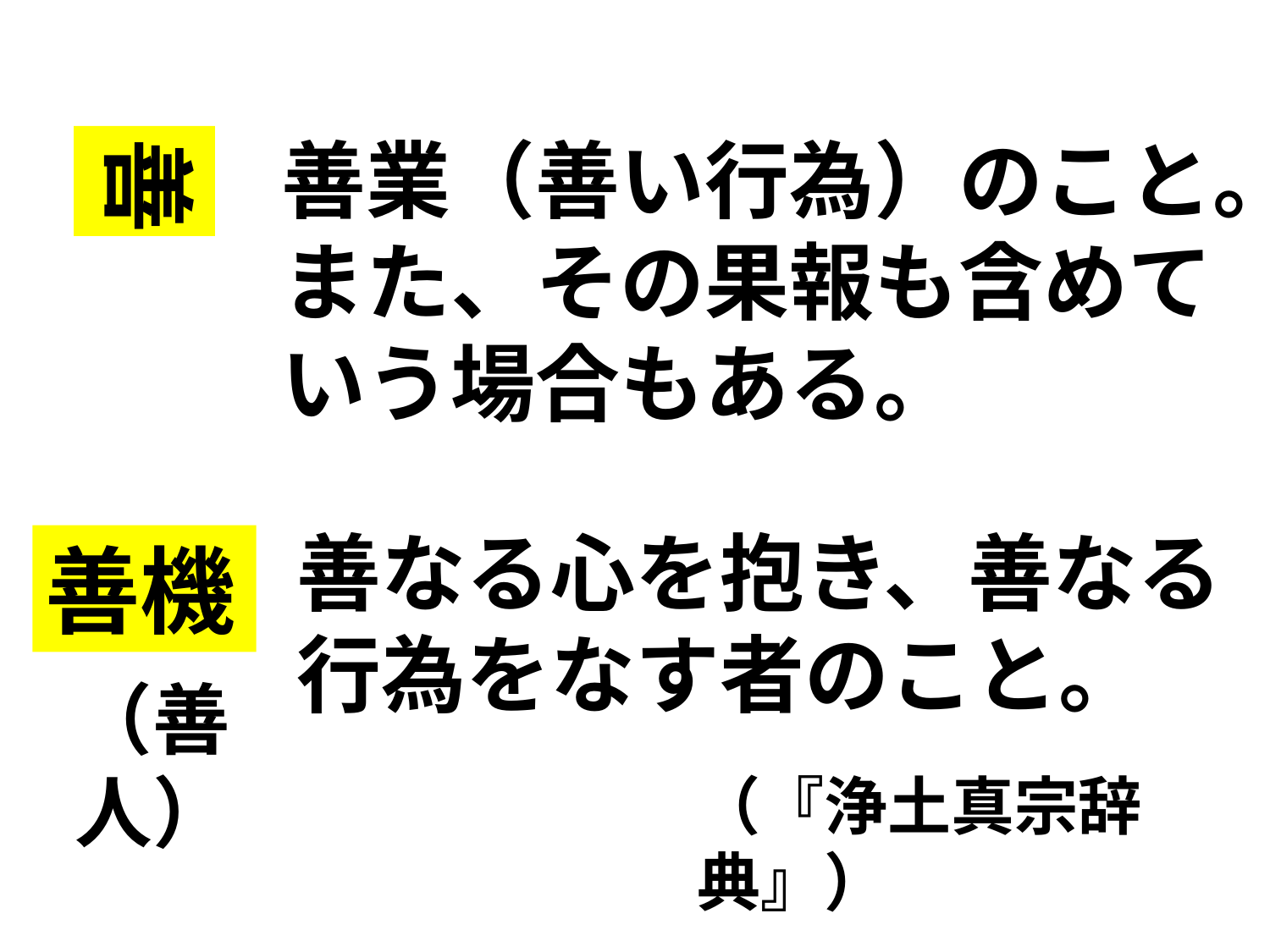

善業（善い行為）のこと。また、その果報も含めていう場合もある。
善

善なる心を抱き、善なる行為をなす者のこと。
善機
（善人）
（『浄土真宗辞典』）